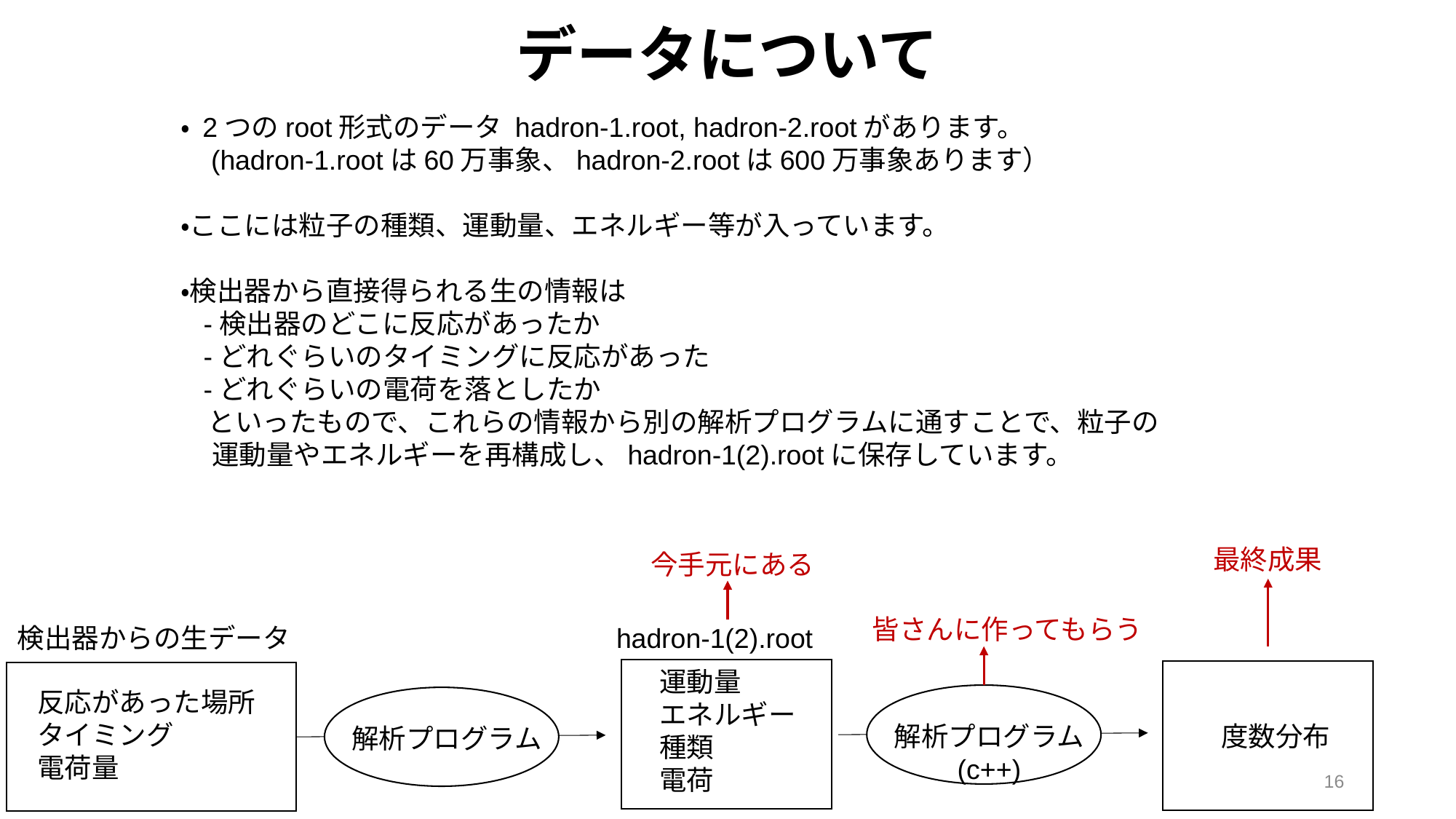

データについて
・ 2つのroot形式のデータ hadron-1.root, hadron-2.rootがあります。
    (hadron-1.rootは60万事象、hadron-2.rootは600万事象あります）

・ここには粒子の種類、運動量、エネルギー等が入っています。

・検出器から直接得られる生の情報は
   -検出器のどこに反応があったか
   -どれぐらいのタイミングに反応があった
   -どれぐらいの電荷を落としたか
　といったもので、これらの情報から別の解析プログラムに通すことで、粒子の
    運動量やエネルギーを再構成し、hadron-1(2).rootに保存しています。
最終成果
今手元にある
皆さんに作ってもらう
検出器からの生データ
hadron-1(2).root

運動量
エネルギー
種類
電荷

反応があった場所
タイミング
電荷量

解析プログラム
(c++)
度数分布
解析プログラム
16